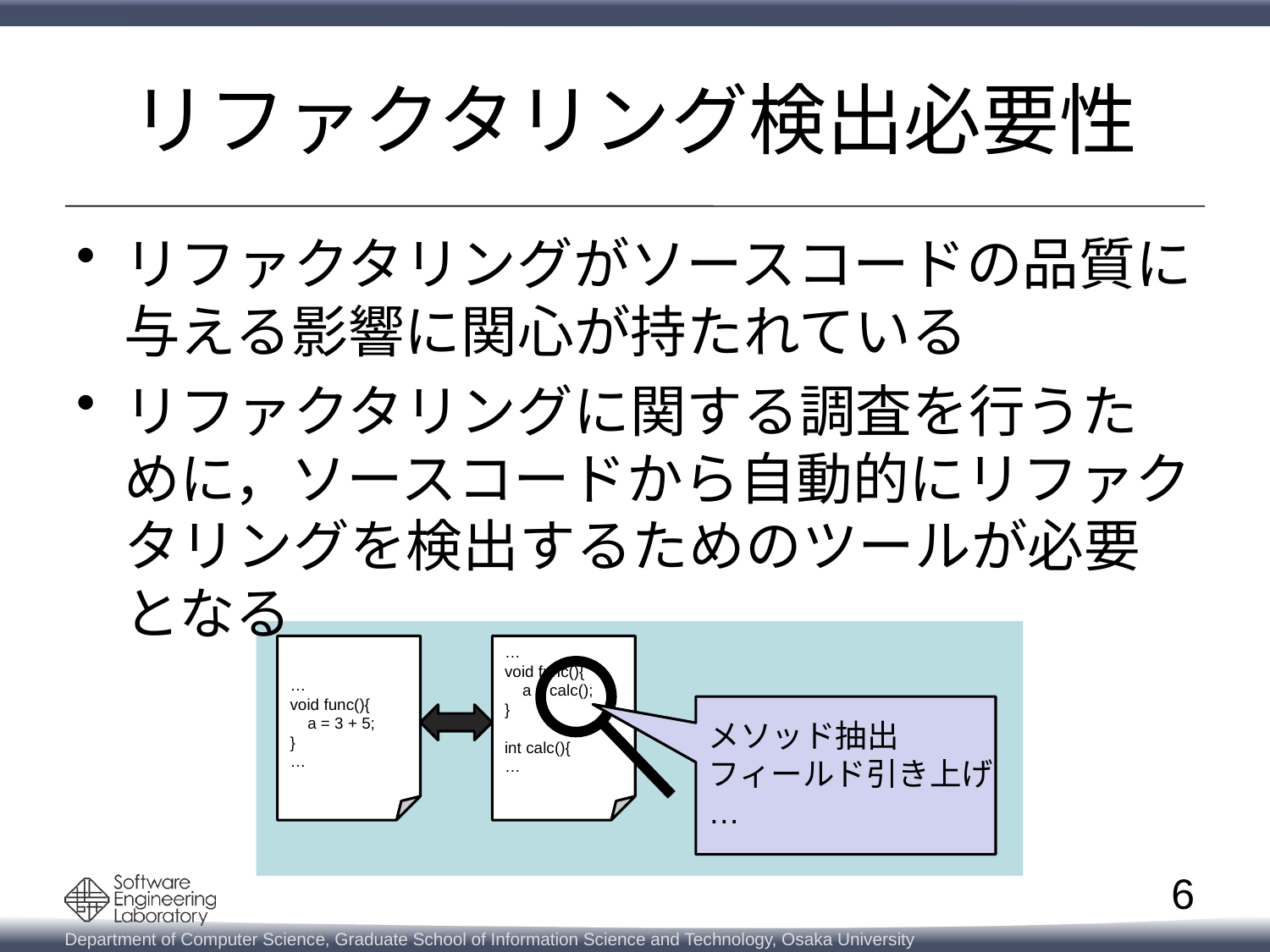

# リファクタリング検出必要性
リファクタリングがソースコードの品質に与える影響に関心が持たれている
リファクタリングに関する調査を行うために，ソースコードから自動的にリファクタリングを検出するためのツールが必要となる

…
void func(){
    a = calc();
}

int calc(){
…

…
void func(){
    a = 3 + 5;
}
…

メソッド抽出
フィールド引き上げ
…
6